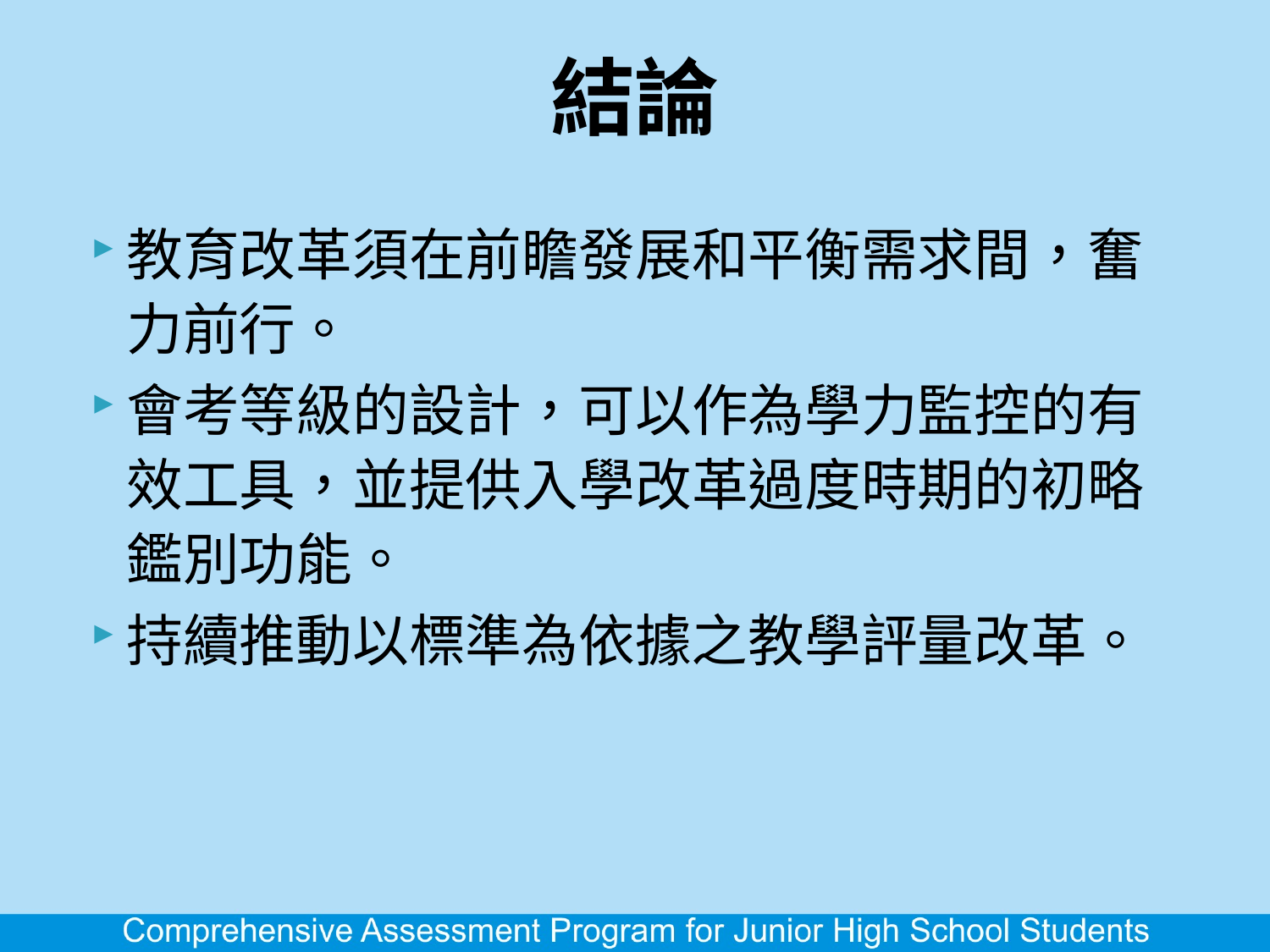

# 結論
教育改革須在前瞻發展和平衡需求間，奮力前行。
會考等級的設計，可以作為學力監控的有效工具，並提供入學改革過度時期的初略鑑別功能。
持續推動以標準為依據之教學評量改革。